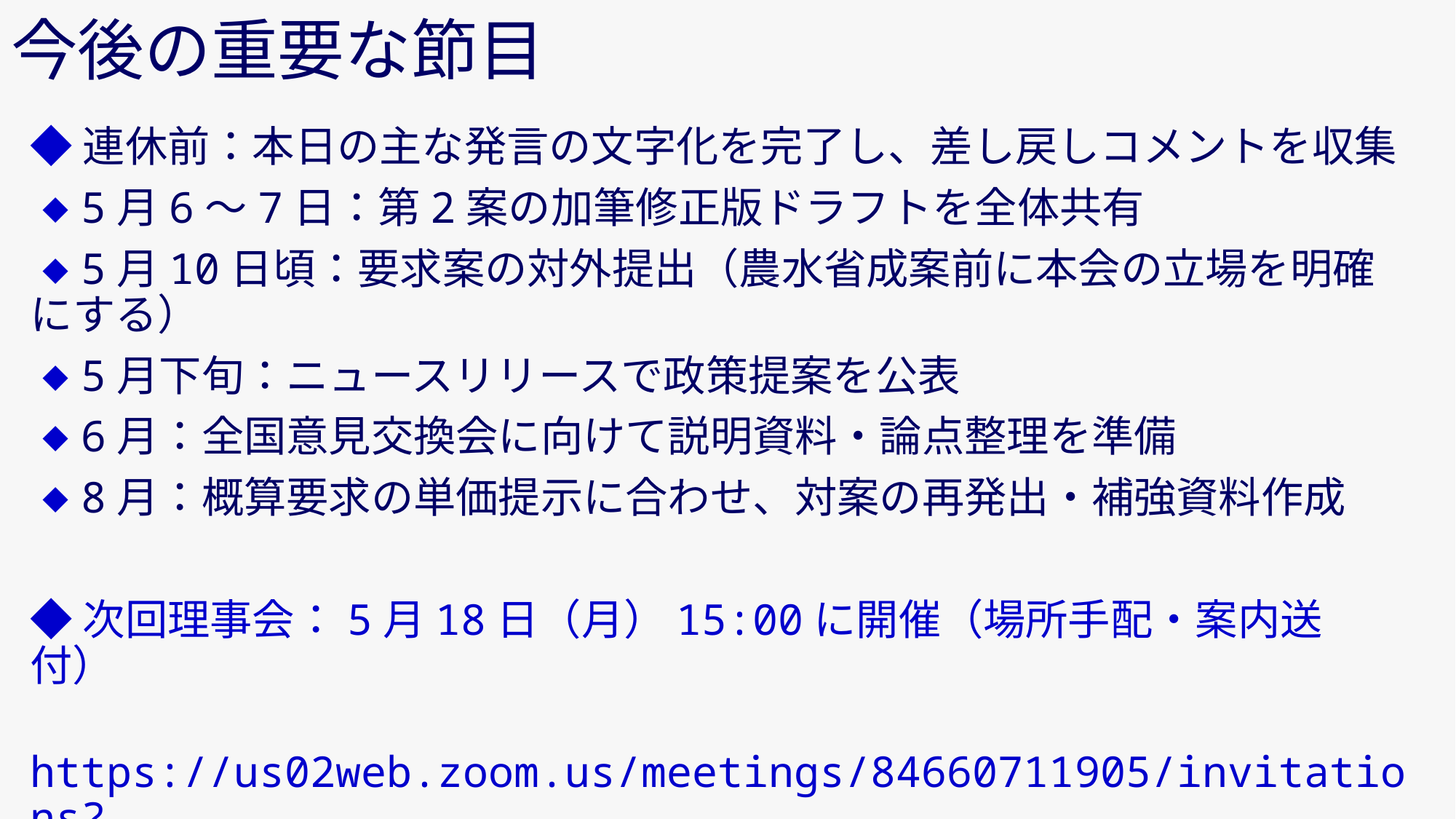

# 今後の重要な節目
◆連休前：本日の主な発言の文字化を完了し、差し戻しコメントを収集
◆5月6～7日：第2案の加筆修正版ドラフトを全体共有
◆5月10日頃：要求案の対外提出（農水省成案前に本会の立場を明確にする）
◆5月下旬：ニュースリリースで政策提案を公表
◆6月：全国意見交換会に向けて説明資料・論点整理を準備
◆8月：概算要求の単価提示に合わせ、対案の再発出・補強資料作成

◆次回理事会：5月18日（月）15:00に開催（場所手配・案内送付）
　　https://us02web.zoom.us/meetings/84660711905/invitations?signature=1_RBHVr_9IRigO5Bnm1nJDbqAaf8ZEXQJhCr0wsy_OI